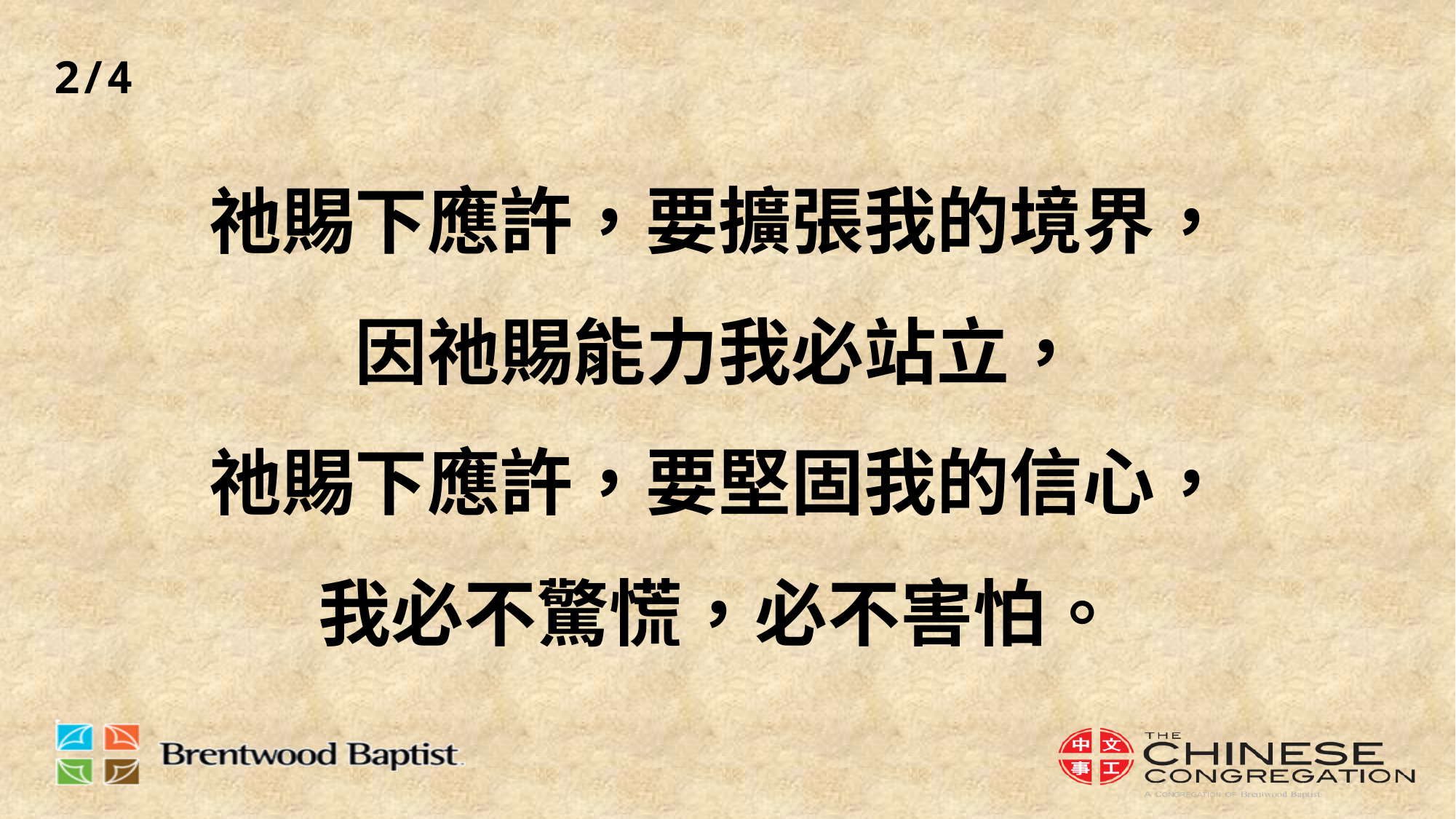

2/4
# 祂賜下應許，要擴張我的境界，因祂賜能力我必站立， 祂賜下應許，要堅固我的信心，我必不驚慌，必不害怕。